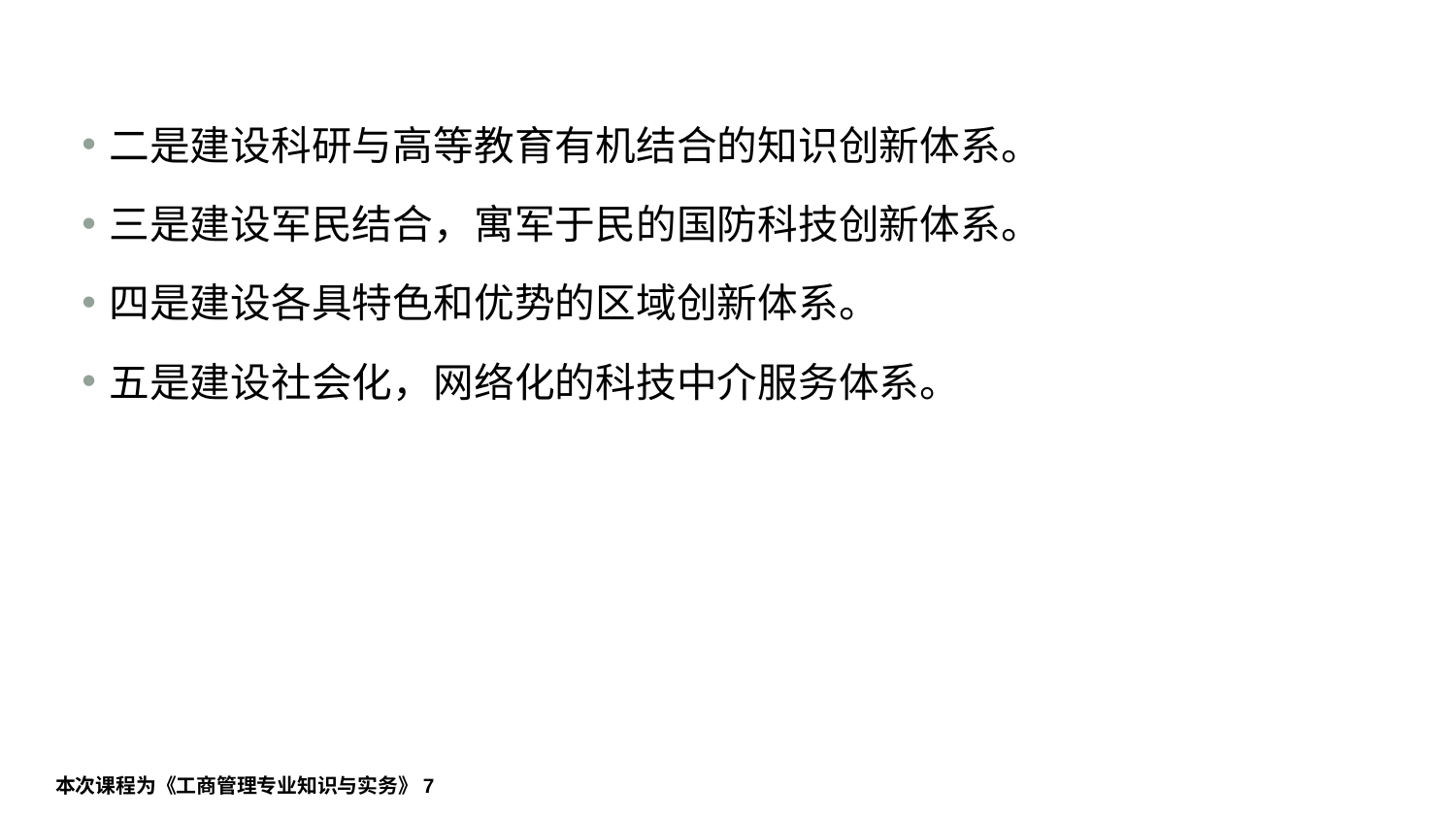

#
二是建设科研与高等教育有机结合的知识创新体系。
三是建设军民结合，寓军于民的国防科技创新体系。
四是建设各具特色和优势的区域创新体系。
五是建设社会化，网络化的科技中介服务体系。